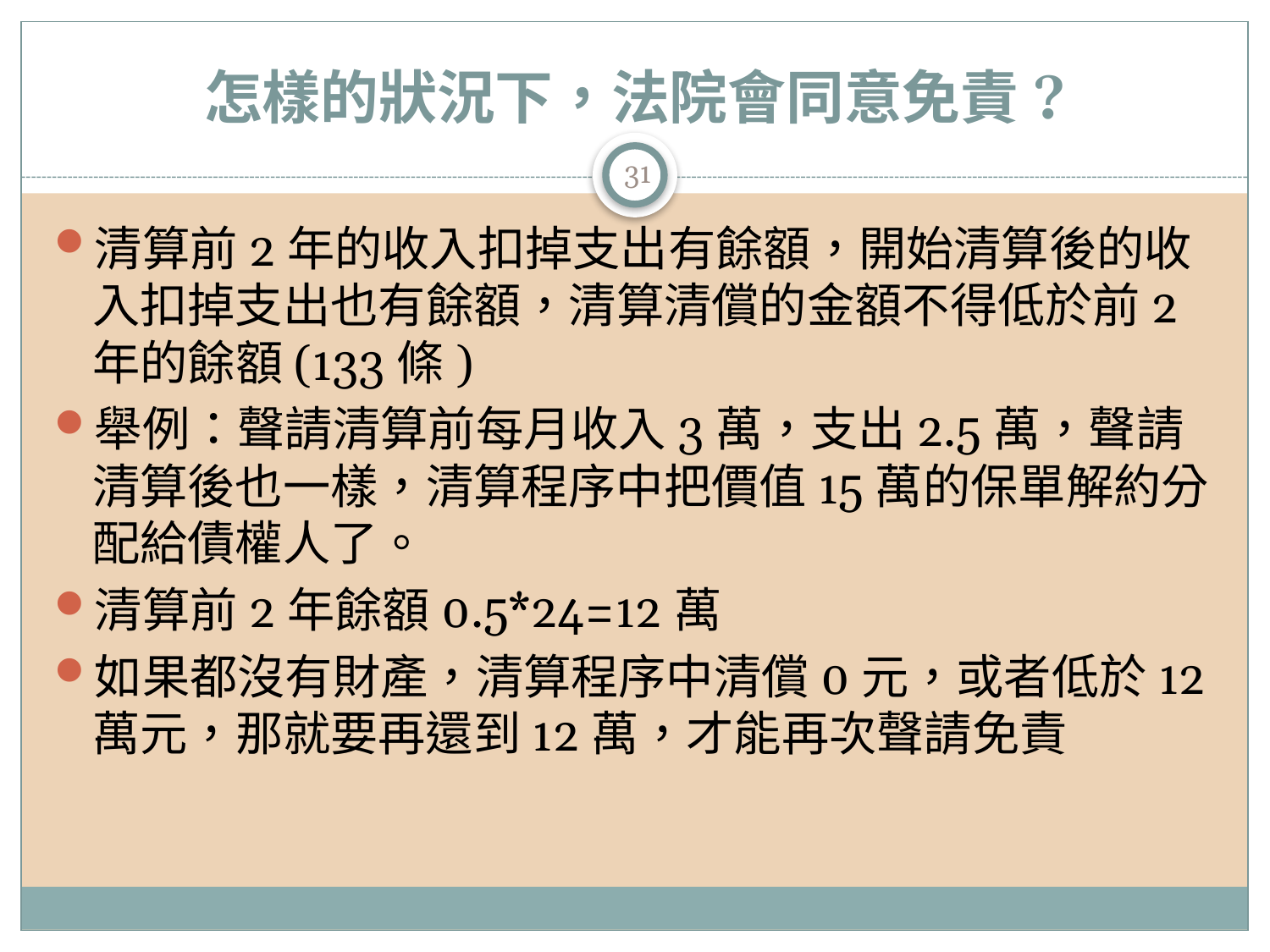

# 怎樣的狀況下，法院會同意免責?
31
清算前2年的收入扣掉支出有餘額，開始清算後的收入扣掉支出也有餘額，清算清償的金額不得低於前2年的餘額(133條)
舉例：聲請清算前每月收入3萬，支出2.5萬，聲請清算後也一樣，清算程序中把價值15萬的保單解約分配給債權人了。
清算前2年餘額0.5*24=12萬
如果都沒有財產，清算程序中清償0元，或者低於12萬元，那就要再還到12萬，才能再次聲請免責